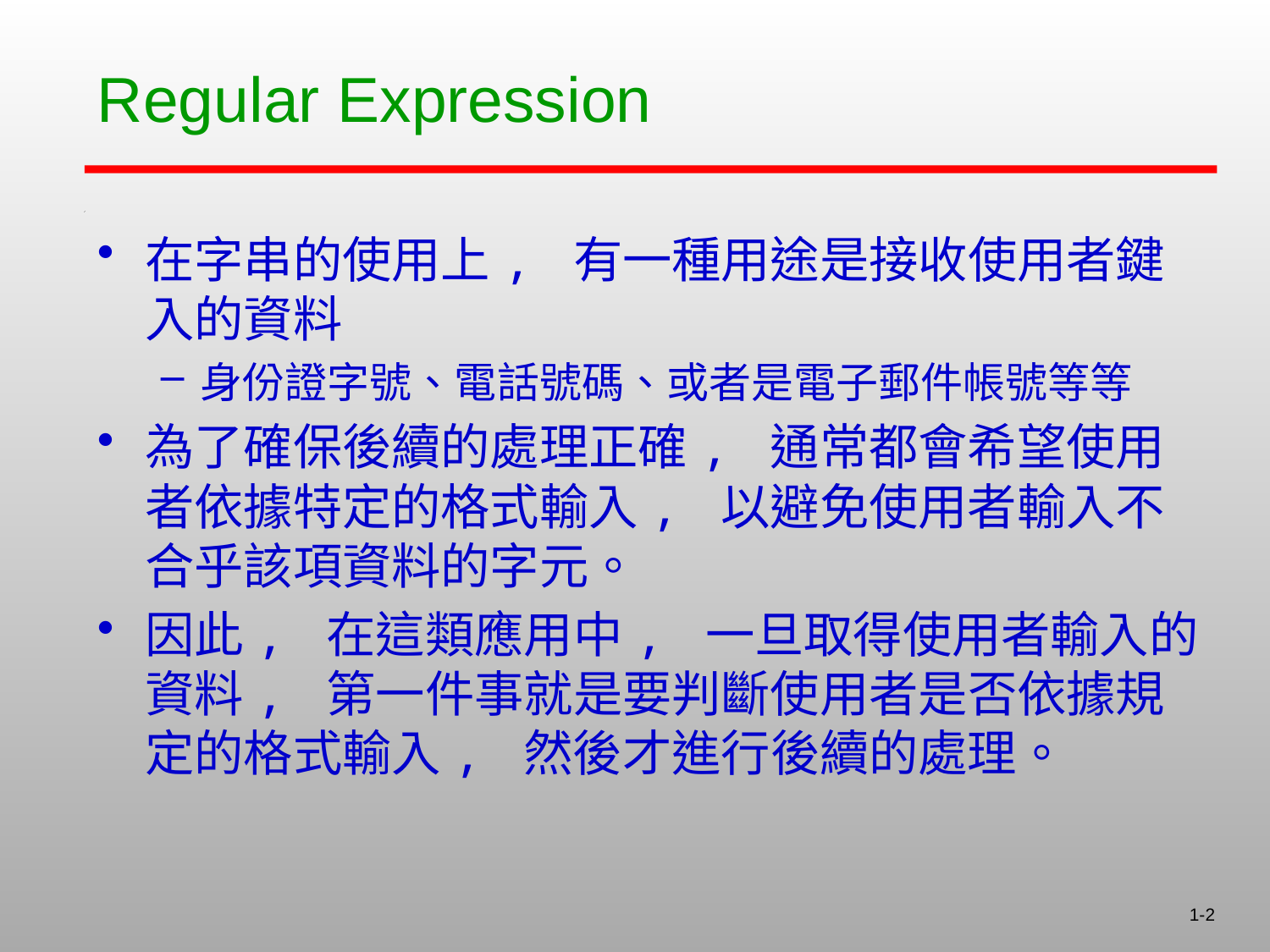

# Regular Expression
在字串的使用上, 有一種用途是接收使用者鍵入的資料
身份證字號、電話號碼、或者是電子郵件帳號等等
為了確保後續的處理正確, 通常都會希望使用者依據特定的格式輸入, 以避免使用者輸入不合乎該項資料的字元。
因此, 在這類應用中, 一旦取得使用者輸入的資料, 第一件事就是要判斷使用者是否依據規定的格式輸入, 然後才進行後續的處理。
1-2